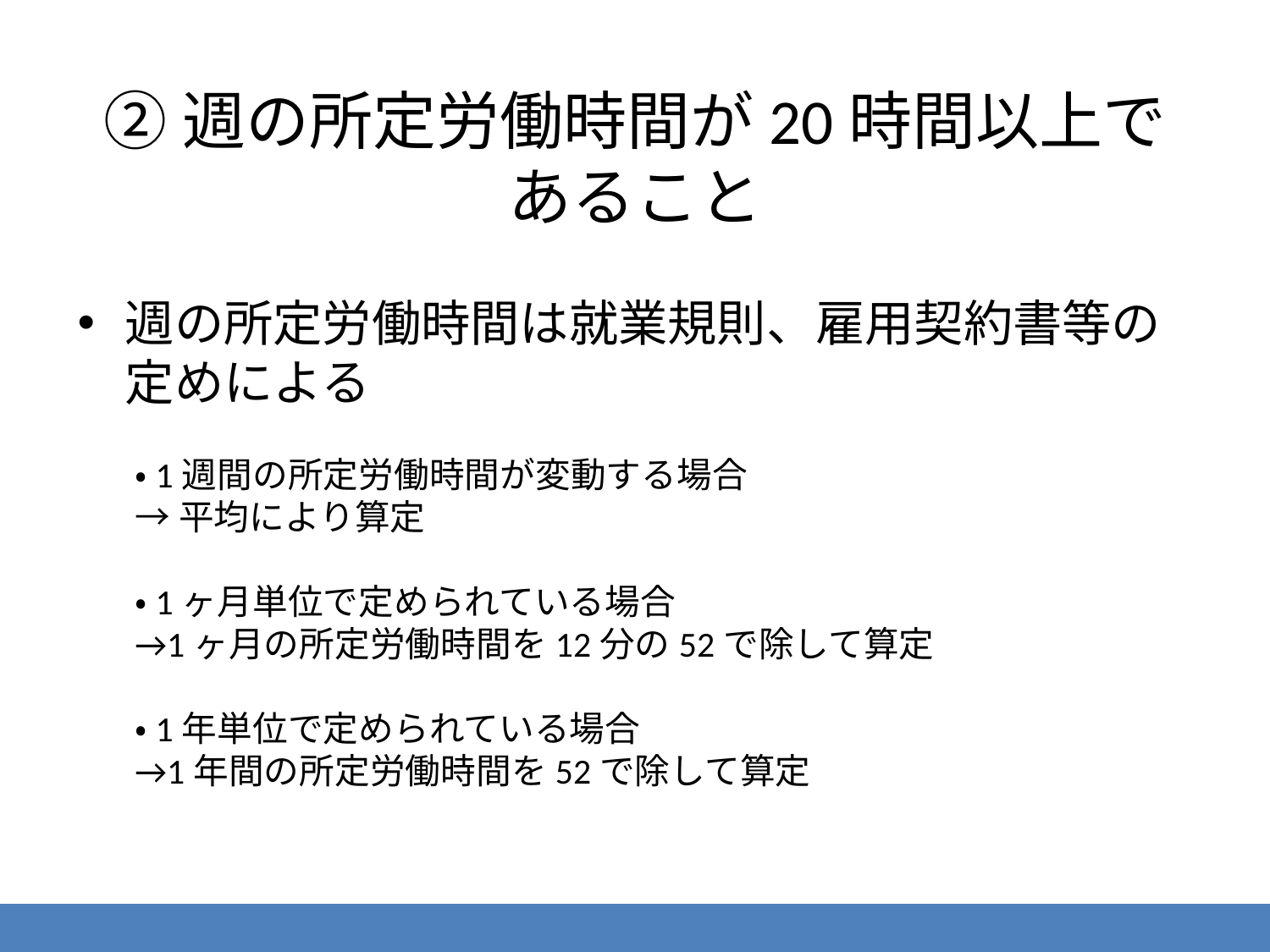

# ②週の所定労働時間が20時間以上であること
週の所定労働時間は就業規則、雇用契約書等の定めによる
・1週間の所定労働時間が変動する場合
→平均により算定

・1ヶ月単位で定められている場合
→1ヶ月の所定労働時間を12分の52で除して算定

・1年単位で定められている場合
→1年間の所定労働時間を52で除して算定